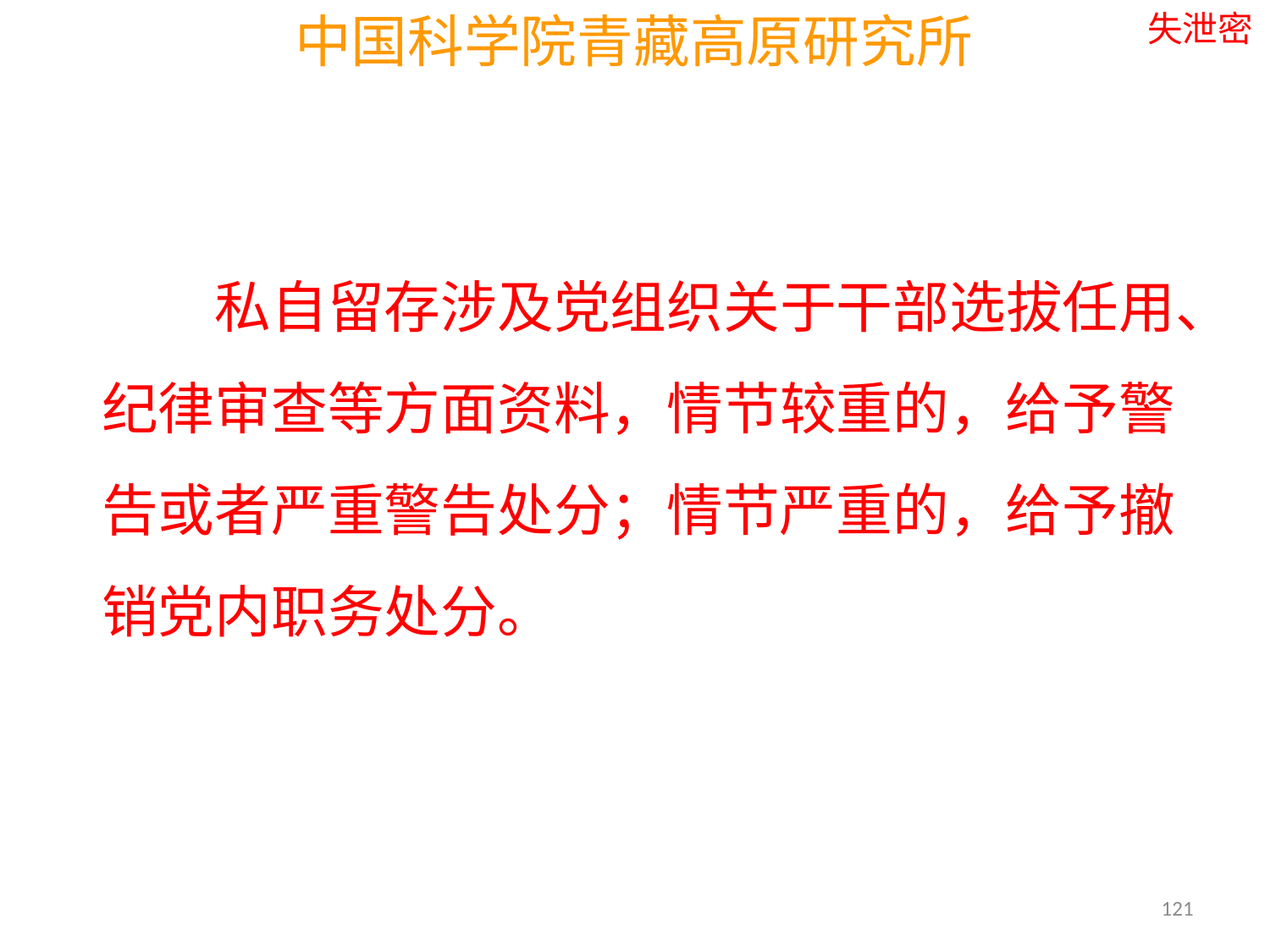

失泄密
　　私自留存涉及党组织关于干部选拔任用、纪律审查等方面资料，情节较重的，给予警告或者严重警告处分；情节严重的，给予撤销党内职务处分。
121